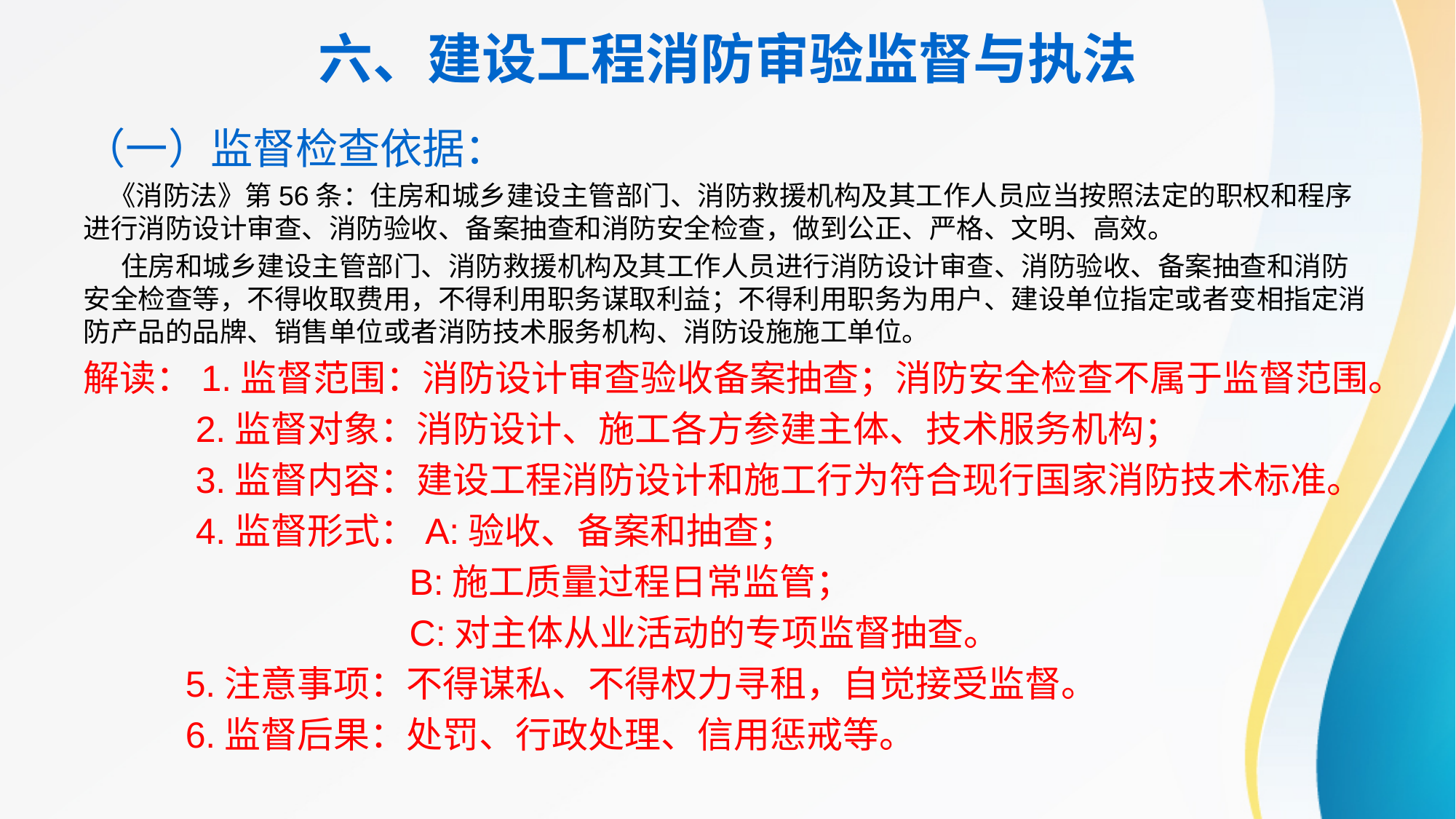

# 六、建设工程消防审验监督与执法
（一）监督检查依据：
   《消防法》第56条：住房和城乡建设主管部门、消防救援机构及其工作人员应当按照法定的职权和程序进行消防设计审查、消防验收、备案抽查和消防安全检查，做到公正、严格、文明、高效。
     住房和城乡建设主管部门、消防救援机构及其工作人员进行消防设计审查、消防验收、备案抽查和消防安全检查等，不得收取费用，不得利用职务谋取利益；不得利用职务为用户、建设单位指定或者变相指定消防产品的品牌、销售单位或者消防技术服务机构、消防设施施工单位。
解读：1.监督范围：消防设计审查验收备案抽查；消防安全检查不属于监督范围。
           2.监督对象：消防设计、施工各方参建主体、技术服务机构；
           3.监督内容：建设工程消防设计和施工行为符合现行国家消防技术标准。
           4.监督形式：A:验收、备案和抽查；
                                B:施工质量过程日常监管；
                                C:对主体从业活动的专项监督抽查。
          5.注意事项：不得谋私、不得权力寻租，自觉接受监督。
          6.监督后果：处罚、行政处理、信用惩戒等。